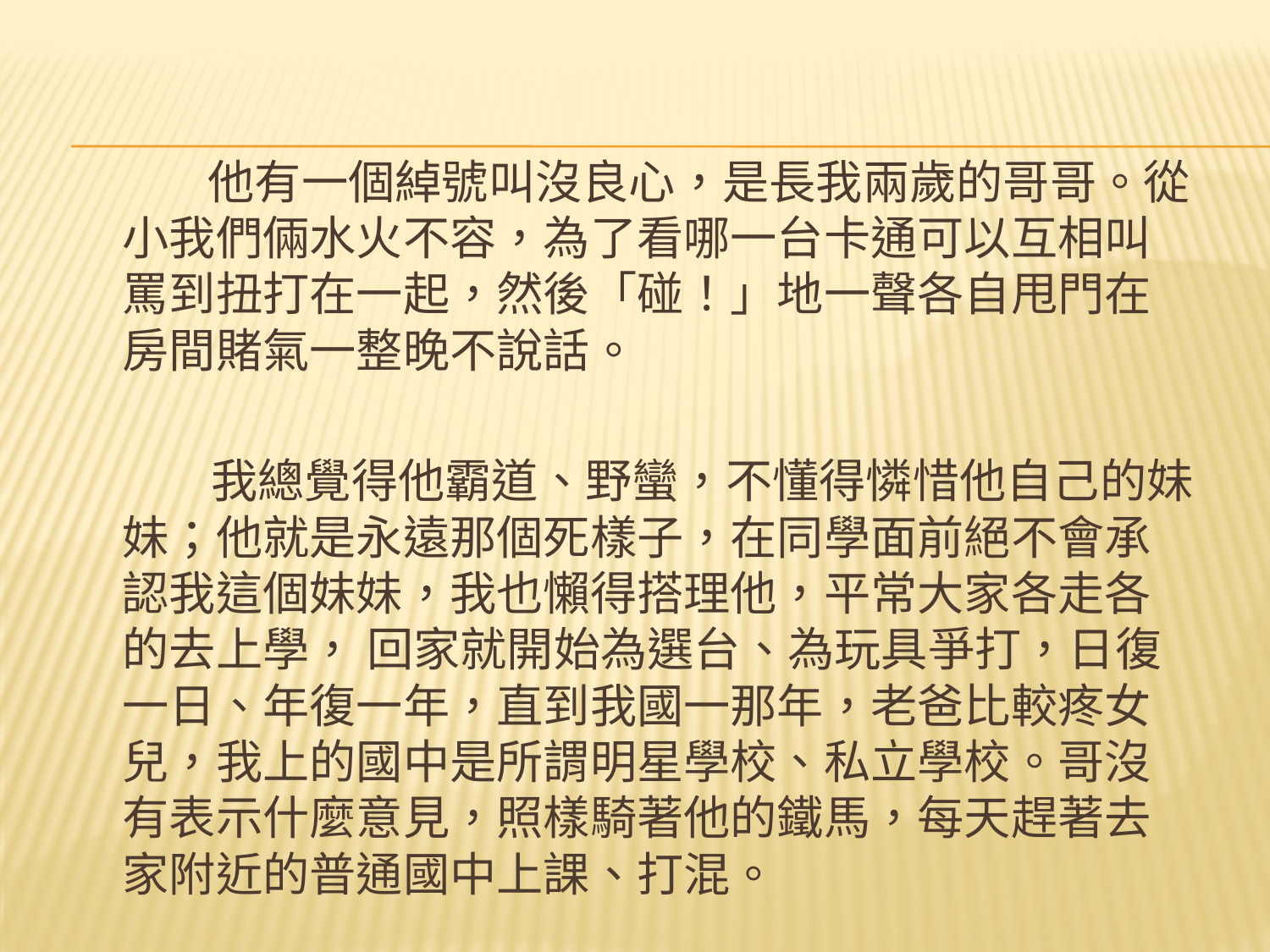

他有一個綽號叫沒良心，是長我兩歲的哥哥。從小我們倆水火不容，為了看哪一台卡通可以互相叫罵到扭打在一起，然後「碰！」地一聲各自甩門在房間賭氣一整晚不說話。

            我總覺得他霸道、野蠻，不懂得憐惜他自己的妹妹；他就是永遠那個死樣子，在同學面前絕不會承認我這個妹妹，我也懶得搭理他，平常大家各走各的去上學， 回家就開始為選台、為玩具爭打，日復一日、年復一年，直到我國一那年，老爸比較疼女兒，我上的國中是所謂明星學校、私立學校。哥沒有表示什麼意見，照樣騎著他的鐵馬，每天趕著去家附近的普通國中上課、打混。
#